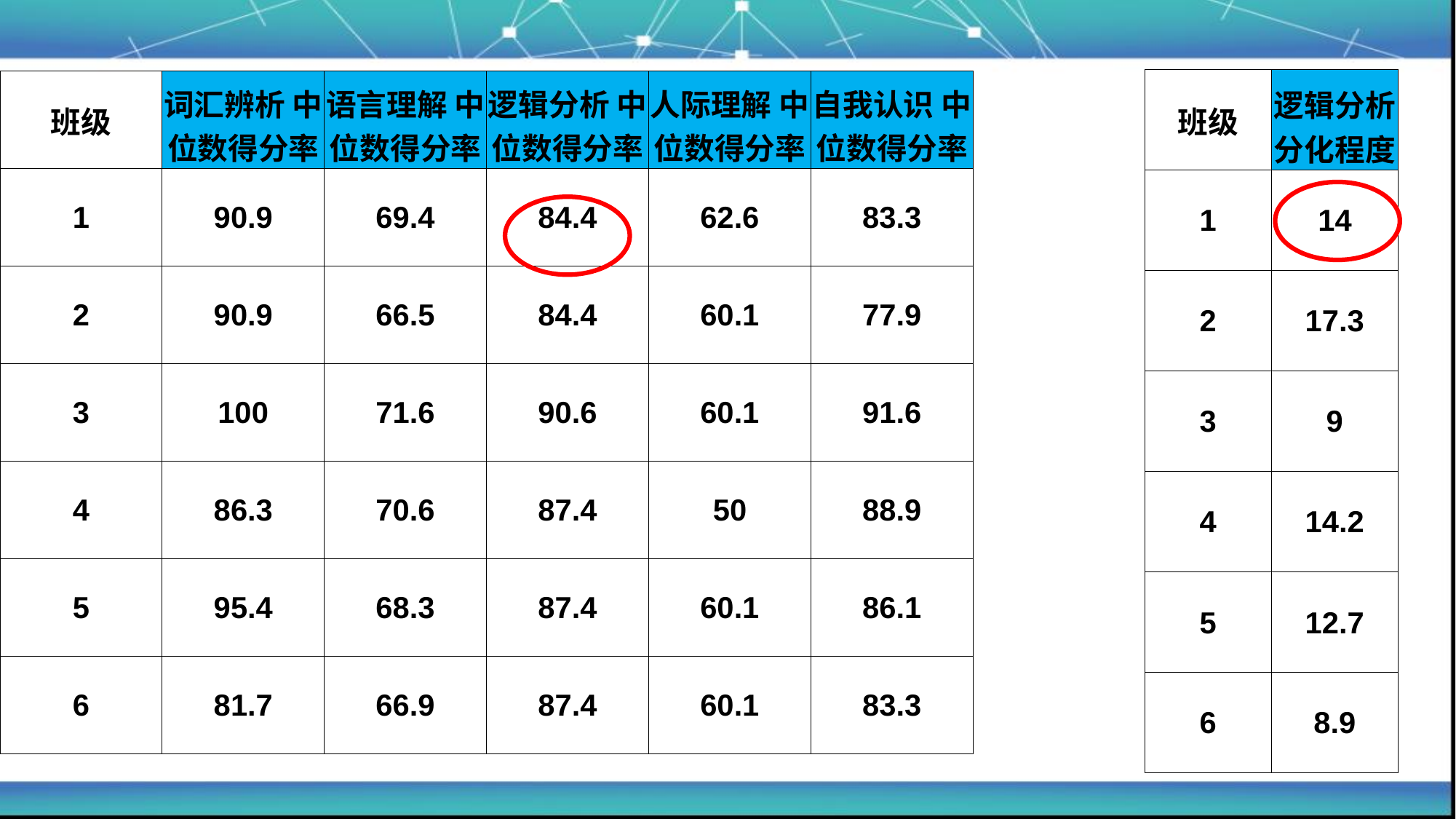

| 班级 | 逻辑分析 分化程度 |
| --- | --- |
| 1 | 14 |
| 2 | 17.3 |
| 3 | 9 |
| 4 | 14.2 |
| 5 | 12.7 |
| 6 | 8.9 |
| 班级 | 词汇辨析 中位数得分率 | 语言理解 中位数得分率 | 逻辑分析 中位数得分率 | 人际理解 中位数得分率 | 自我认识 中位数得分率 |
| --- | --- | --- | --- | --- | --- |
| 1 | 90.9 | 69.4 | 84.4 | 62.6 | 83.3 |
| 2 | 90.9 | 66.5 | 84.4 | 60.1 | 77.9 |
| 3 | 100 | 71.6 | 90.6 | 60.1 | 91.6 |
| 4 | 86.3 | 70.6 | 87.4 | 50 | 88.9 |
| 5 | 95.4 | 68.3 | 87.4 | 60.1 | 86.1 |
| 6 | 81.7 | 66.9 | 87.4 | 60.1 | 83.3 |